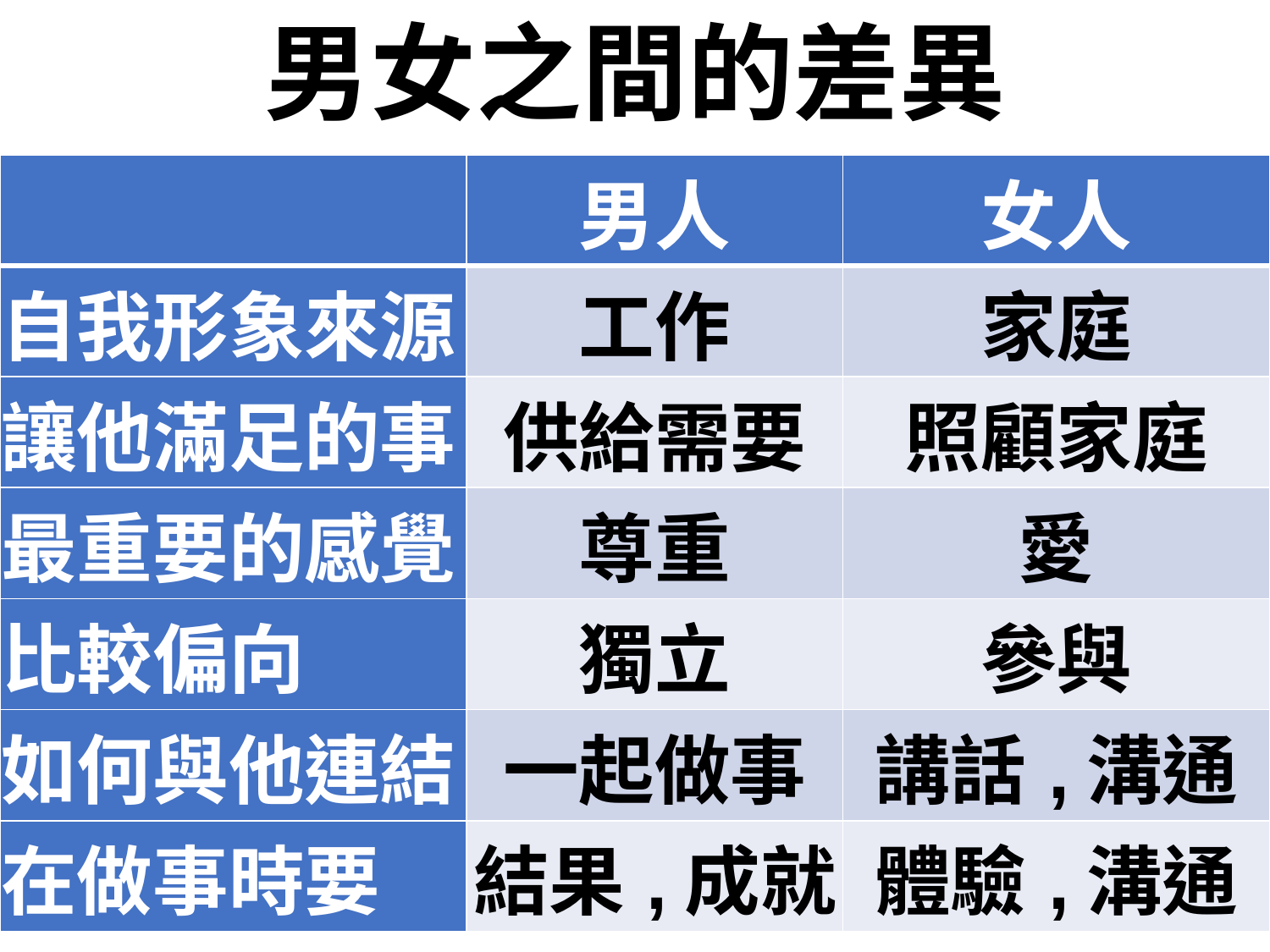

男女之間的差異
|  | 男人 | 女人 |
| --- | --- | --- |
| 自我形象來源 | 工作 | 家庭 |
| 讓他滿足的事 | 供給需要 | 照顧家庭 |
| 最重要的感覺 | 尊重 | 愛 |
| 比較偏向 | 獨立 | 參與 |
| 如何與他連結 | 一起做事 | 講話,溝通 |
| 在做事時要 | 結果,成就 | 體驗,溝通 |